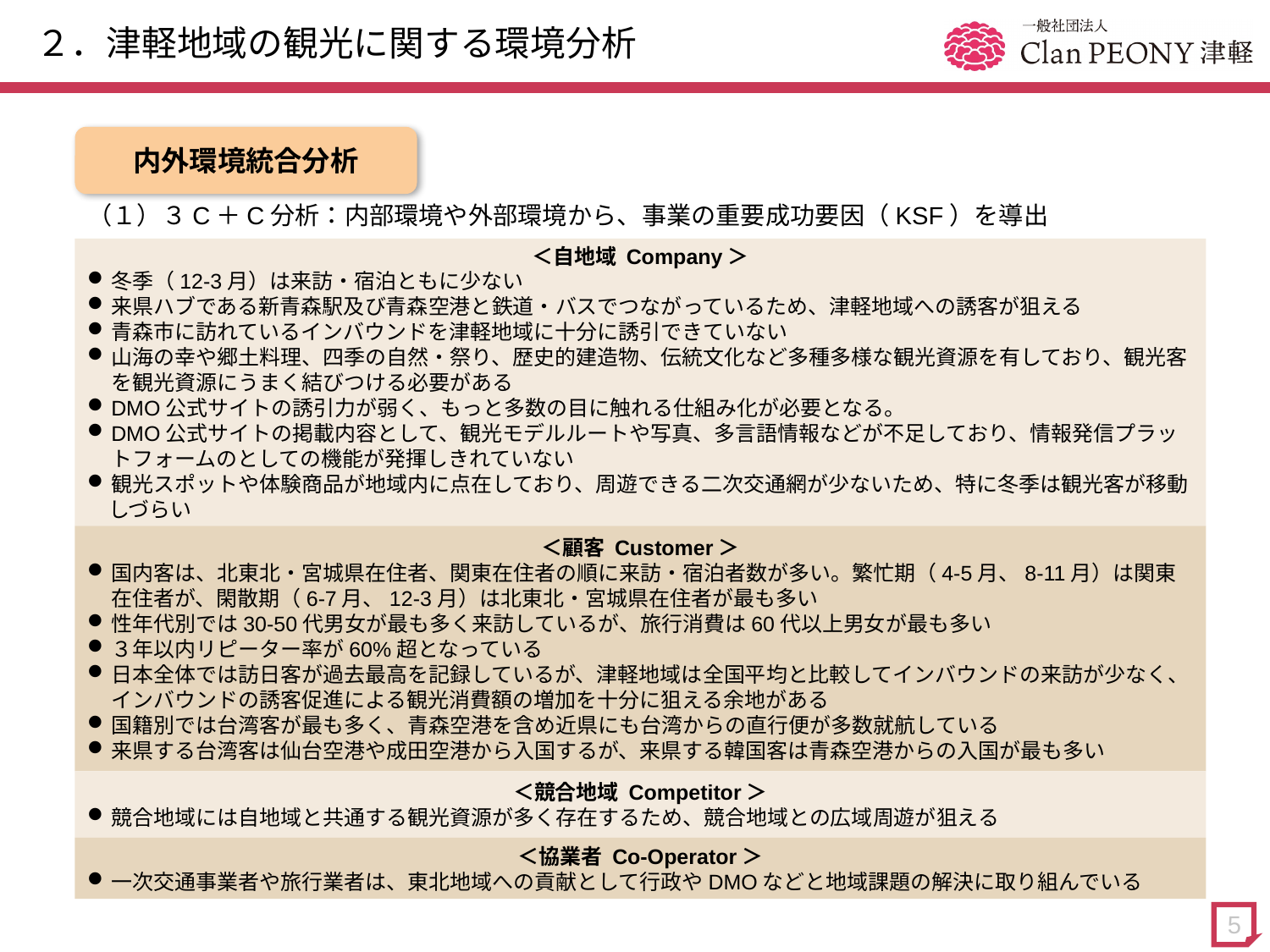

# ２．津軽地域の観光に関する環境分析
内外環境統合分析
（１）３C＋C分析：内部環境や外部環境から、事業の重要成功要因（KSF）を導出
＜自地域 Company＞
冬季（12-3月）は来訪・宿泊ともに少ない
来県ハブである新青森駅及び青森空港と鉄道・バスでつながっているため、津軽地域への誘客が狙える
青森市に訪れているインバウンドを津軽地域に十分に誘引できていない
山海の幸や郷土料理、四季の自然・祭り、歴史的建造物、伝統文化など多種多様な観光資源を有しており、観光客を観光資源にうまく結びつける必要がある
DMO公式サイトの誘引力が弱く、もっと多数の目に触れる仕組み化が必要となる。
DMO公式サイトの掲載内容として、観光モデルルートや写真、多言語情報などが不足しており、情報発信プラットフォームのとしての機能が発揮しきれていない
観光スポットや体験商品が地域内に点在しており、周遊できる二次交通網が少ないため、特に冬季は観光客が移動
　しづらい
＜顧客 Customer＞
国内客は、北東北・宮城県在住者、関東在住者の順に来訪・宿泊者数が多い。繁忙期（4-5月、8-11月）は関東在住者が、閑散期（6-7月、12-3月）は北東北・宮城県在住者が最も多い
性年代別では30-50代男女が最も多く来訪しているが、旅行消費は60代以上男女が最も多い
３年以内リピーター率が60%超となっている
日本全体では訪日客が過去最高を記録しているが、津軽地域は全国平均と比較してインバウンドの来訪が少なく、インバウンドの誘客促進による観光消費額の増加を十分に狙える余地がある
国籍別では台湾客が最も多く、青森空港を含め近県にも台湾からの直行便が多数就航している
来県する台湾客は仙台空港や成田空港から入国するが、来県する韓国客は青森空港からの入国が最も多い
＜競合地域 Competitor＞
競合地域には自地域と共通する観光資源が多く存在するため、競合地域との広域周遊が狙える
＜協業者 Co-Operator＞
一次交通事業者や旅行業者は、東北地域への貢献として行政やDMOなどと地域課題の解決に取り組んでいる
5